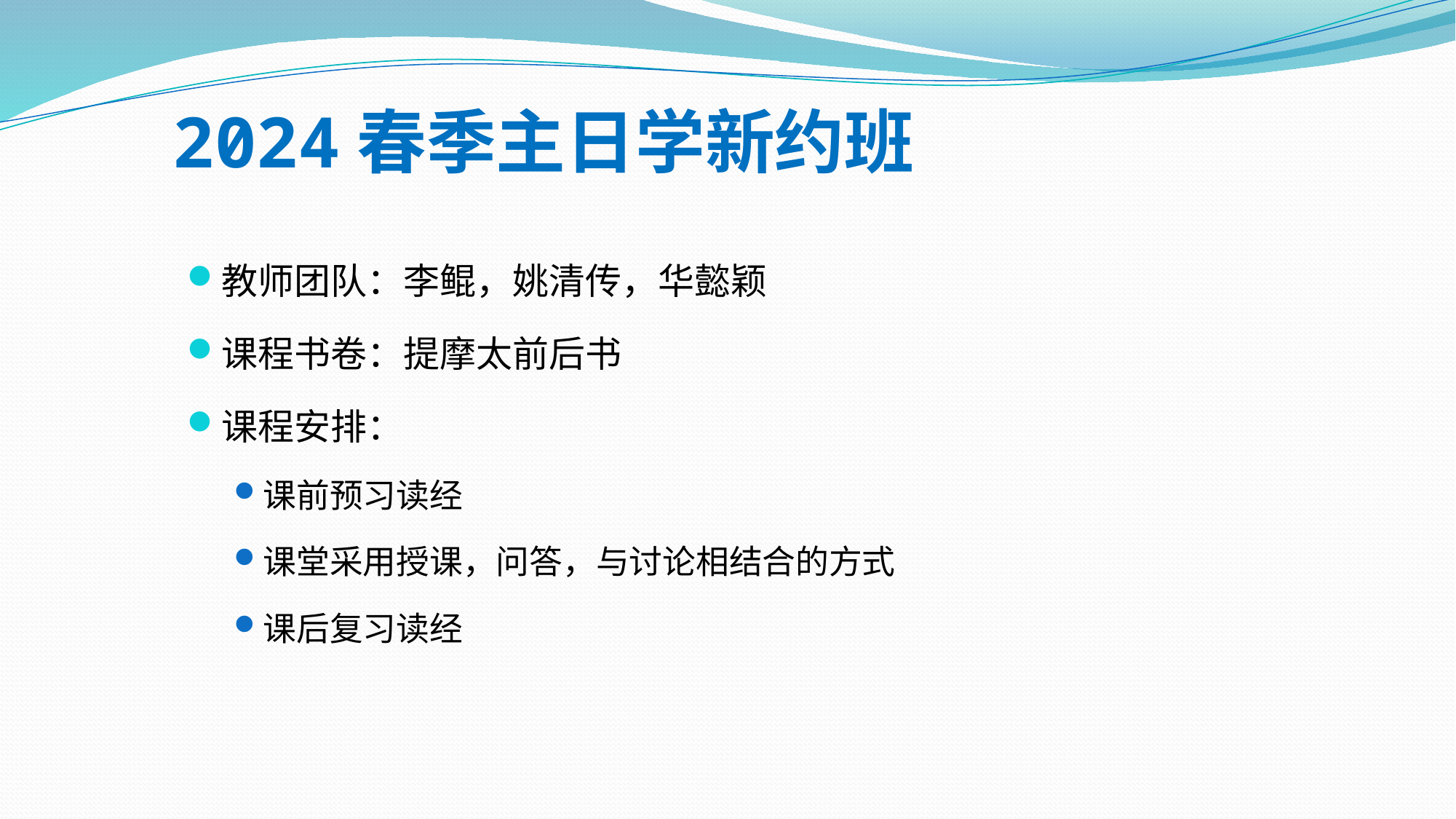

# 2024春季主日学新约班
教师团队：李鲲，姚清传，华懿颖
课程书卷：提摩太前后书
课程安排：
课前预习读经
课堂采用授课，问答，与讨论相结合的方式
课后复习读经